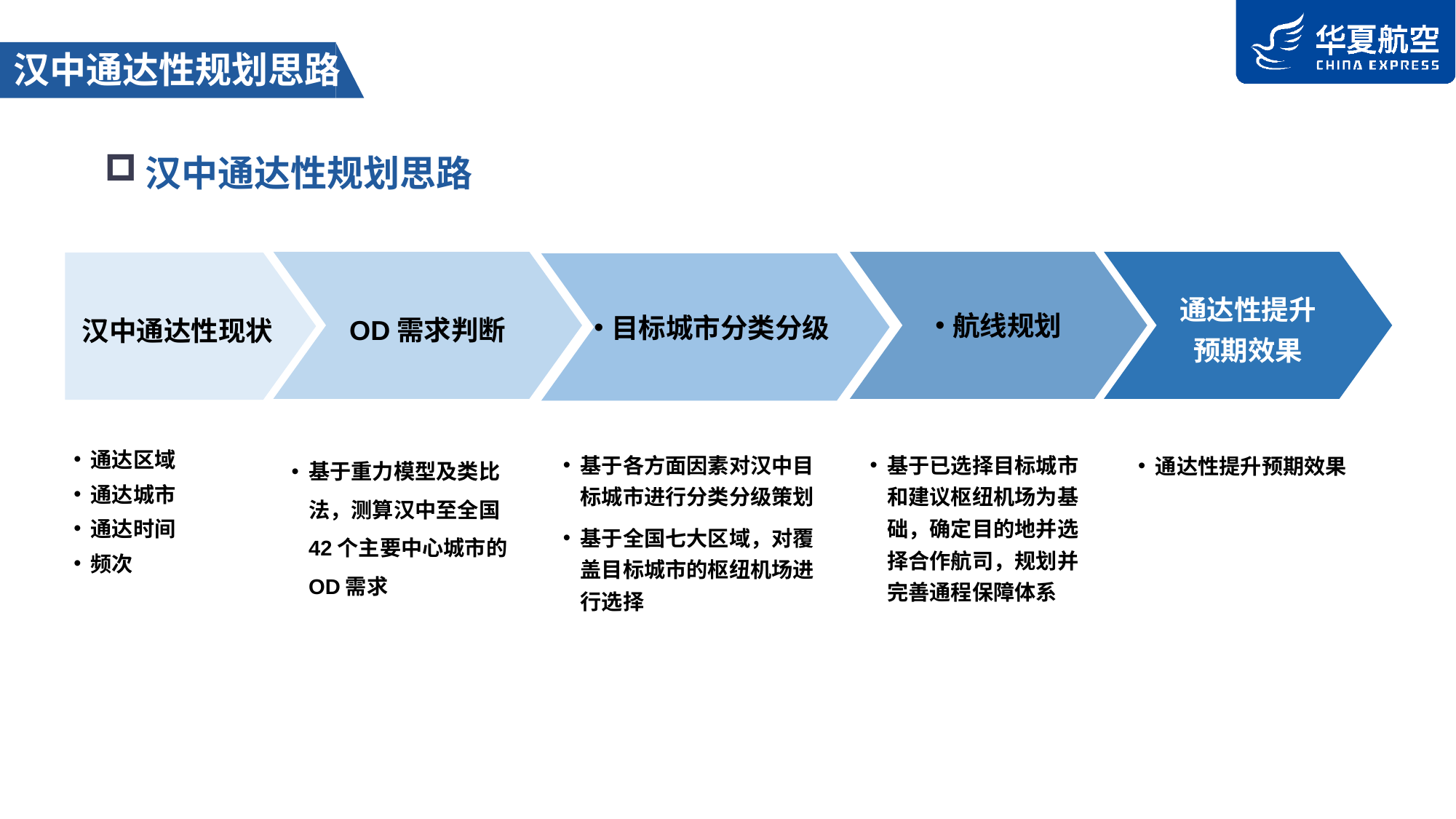

汉中通达性规划思路
汉中通达性规划思路
OD需求判断
航线规划
通达性提升
预期效果
汉中通达性现状
目标城市分类分级
基于各方面因素对汉中目标城市进行分类分级策划
基于全国七大区域，对覆盖目标城市的枢纽机场进行选择
基于已选择目标城市和建议枢纽机场为基础，确定目的地并选择合作航司，规划并完善通程保障体系

基于重力模型及类比法，测算汉中至全国42个主要中心城市的OD需求
通达区域
通达城市
通达时间
频次

通达性提升预期效果